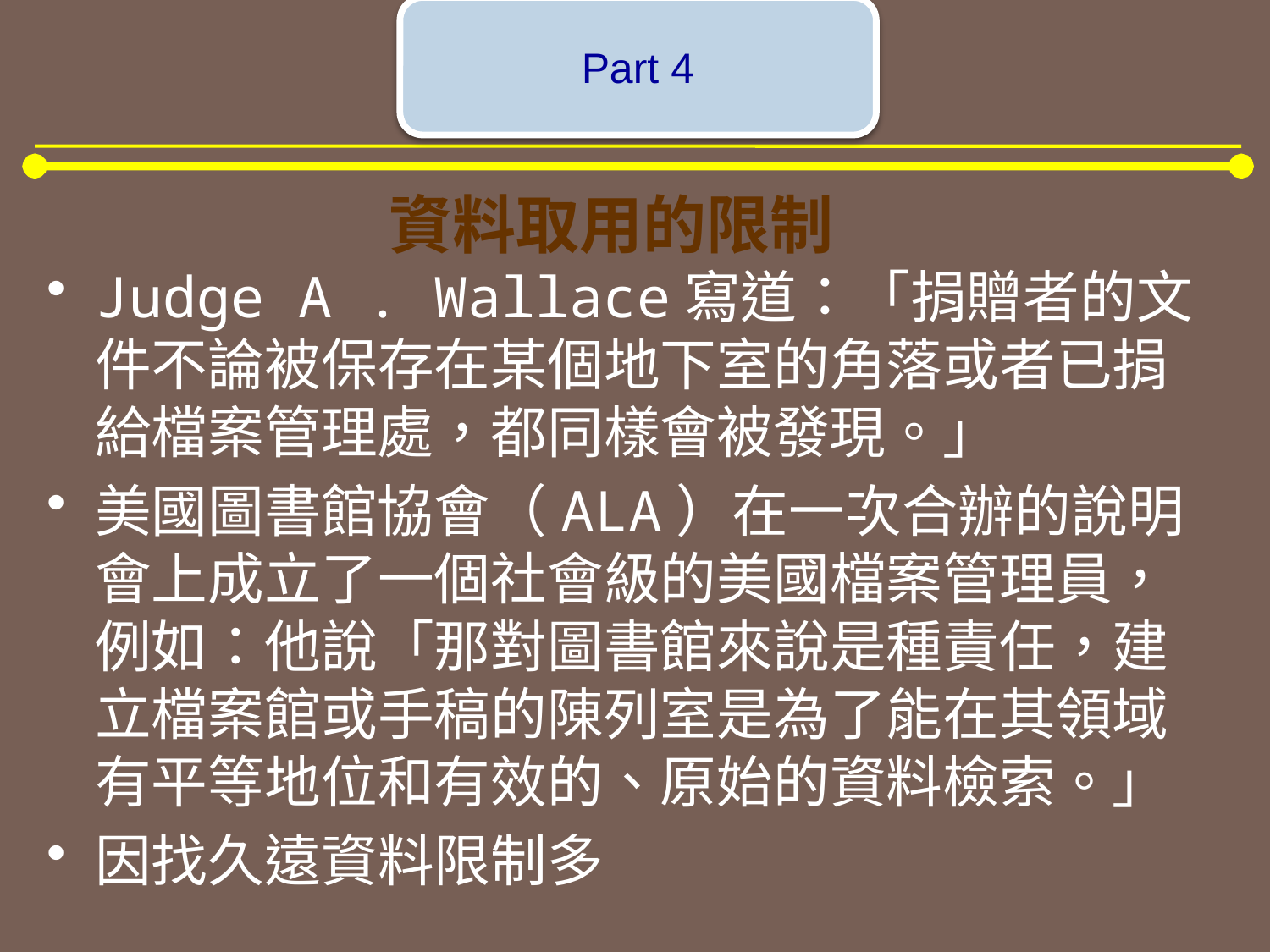

Part 4

Judge A . Wallace寫道：「捐贈者的文件不論被保存在某個地下室的角落或者已捐給檔案管理處，都同樣會被發現。」
美國圖書館協會（ALA）在一次合辦的說明會上成立了一個社會級的美國檔案管理員，例如：他說「那對圖書館來說是種責任，建立檔案館或手稿的陳列室是為了能在其領域有平等地位和有效的、原始的資料檢索。」
因找久遠資料限制多

資料取用的限制